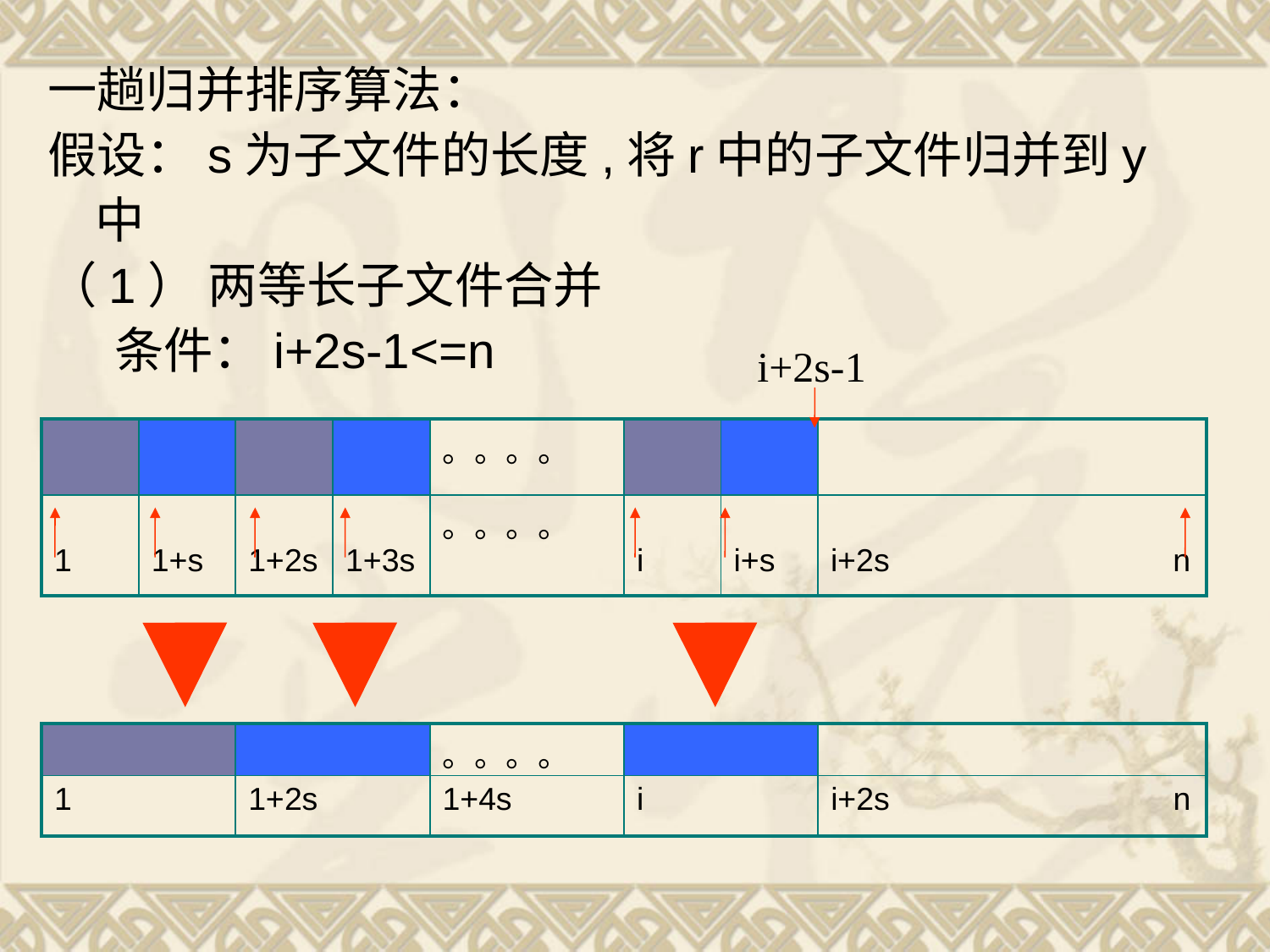

一趟归并排序算法：
假设：s为子文件的长度,将r中的子文件归并到y中
（1） 两等长子文件合并
     条件：i+2s-1<=n
i+2s-1

|  |  |  |  | 。。。。 |  |  |  |
| --- | --- | --- | --- | --- | --- | --- | --- |
| 1 | 1+s | 1+2s | 1+3s | 。。。。 | i | i+s | i+2s n |

|  |  | 。。。。 |  |  |
| --- | --- | --- | --- | --- |
| 1 | 1+2s | 1+4s | i | i+2s n |